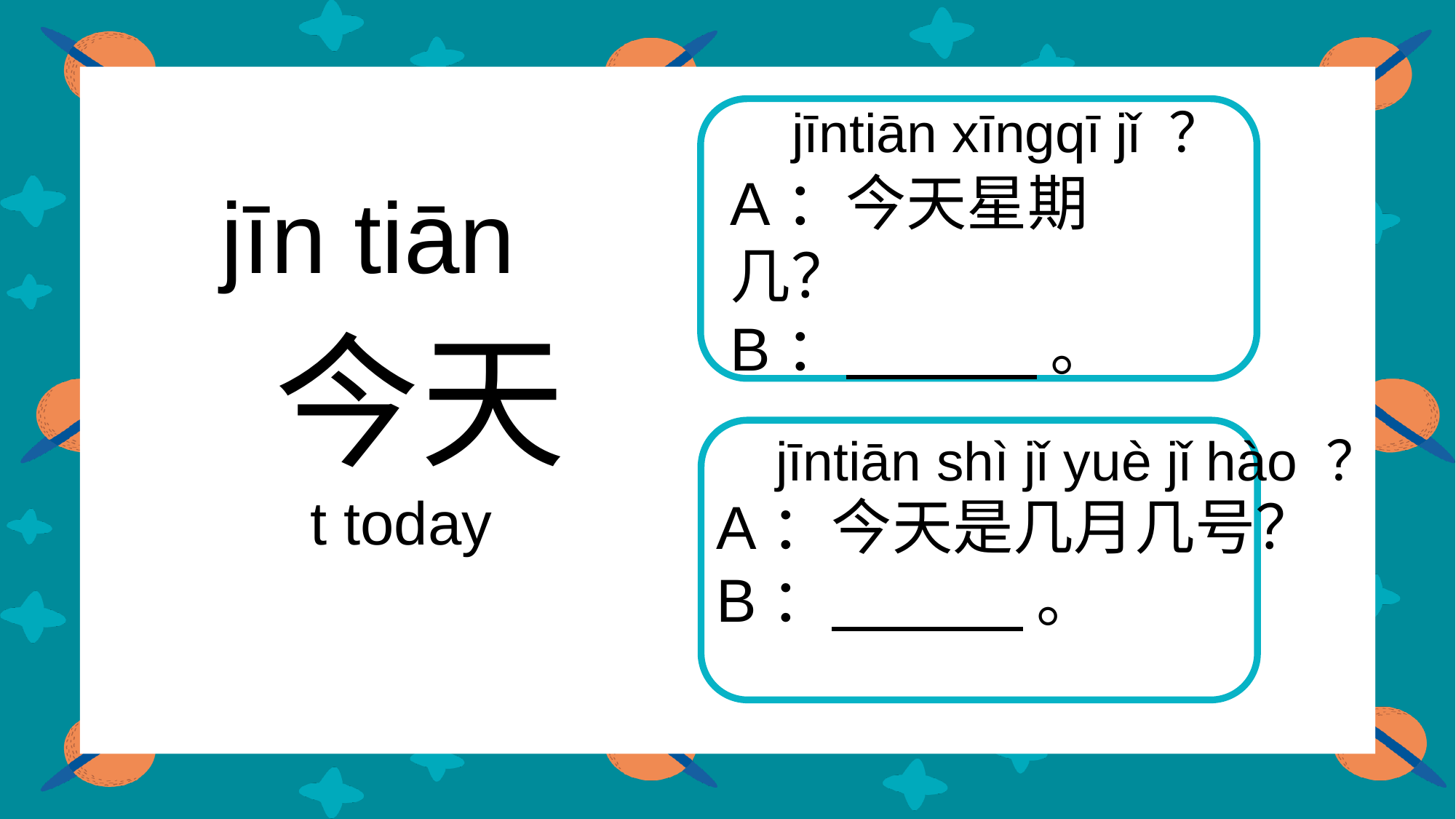

jīntiān xīngqī jǐ ？

A：今天星期几？
B：               。
jīn tiān
  今天
        t today

jīntiān shì jǐ yuè jǐ hào ？
A：今天是几月几号？
B：               。